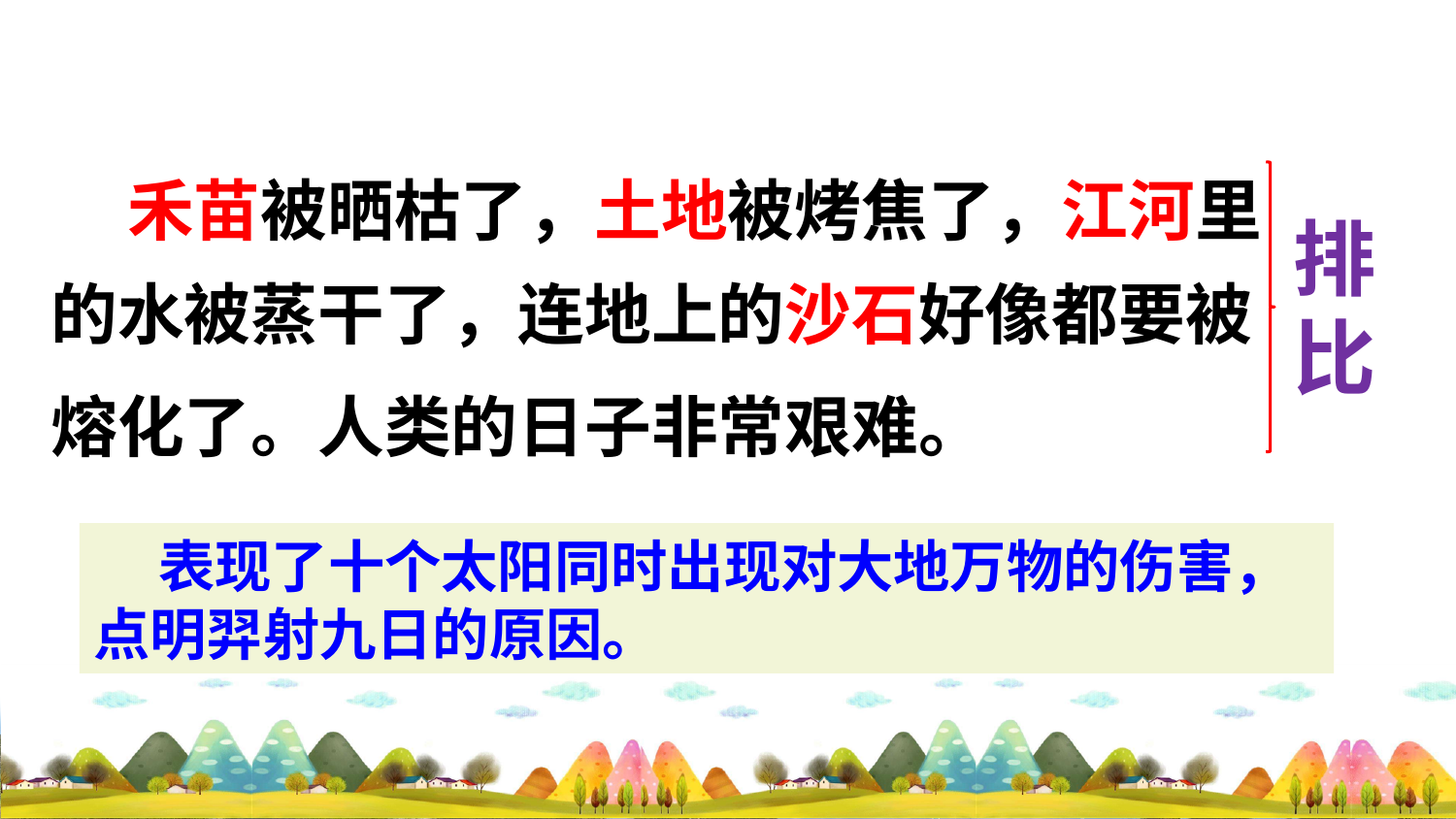

禾苗被晒枯了，土地被烤焦了，江河里的水被蒸干了，连地上的沙石好像都要被熔化了。人类的日子非常艰难。

排比
    表现了十个太阳同时出现对大地万物的伤害，点明羿射九日的原因。